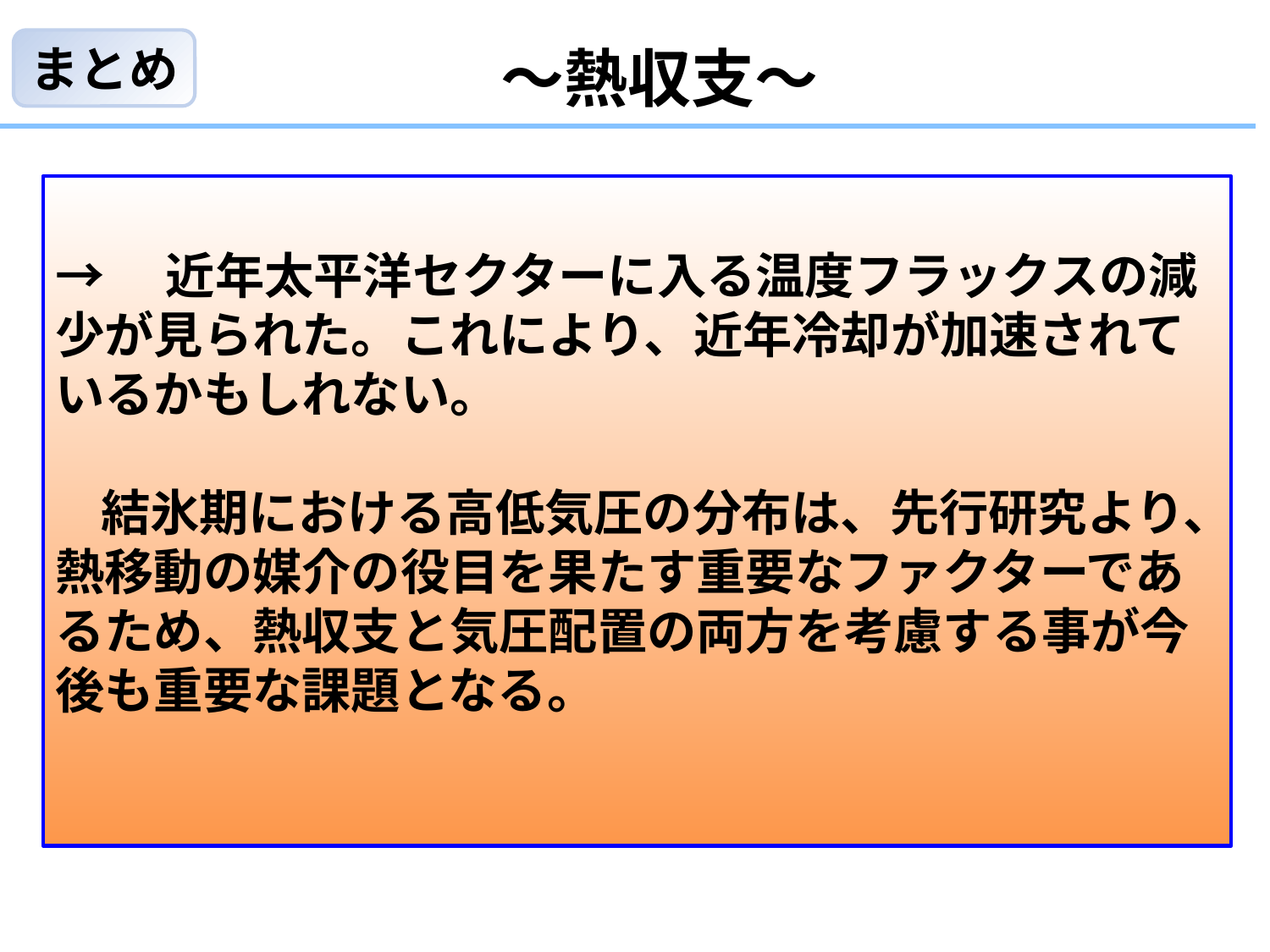

まとめ
～熱収支～
→　近年太平洋セクターに入る温度フラックスの減少が見られた。これにより、近年冷却が加速されているかもしれない。

   結氷期における高低気圧の分布は、先行研究より、熱移動の媒介の役目を果たす重要なファクターであるため、熱収支と気圧配置の両方を考慮する事が今後も重要な課題となる。